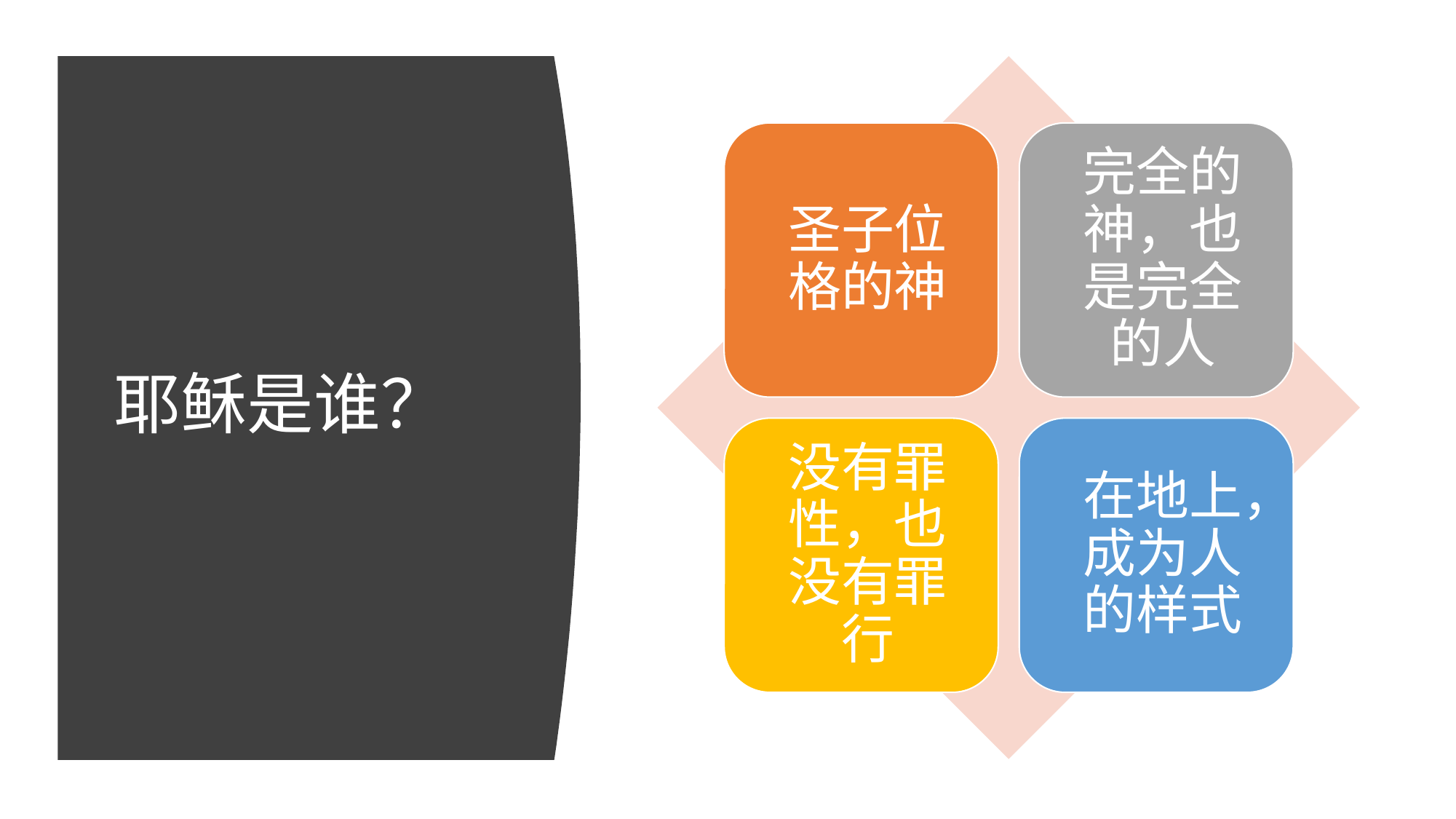

圣子位格的神
完全的神，也是完全的人
没有罪性，也没有罪行
在地上，成为人的样式

# 耶稣是谁？